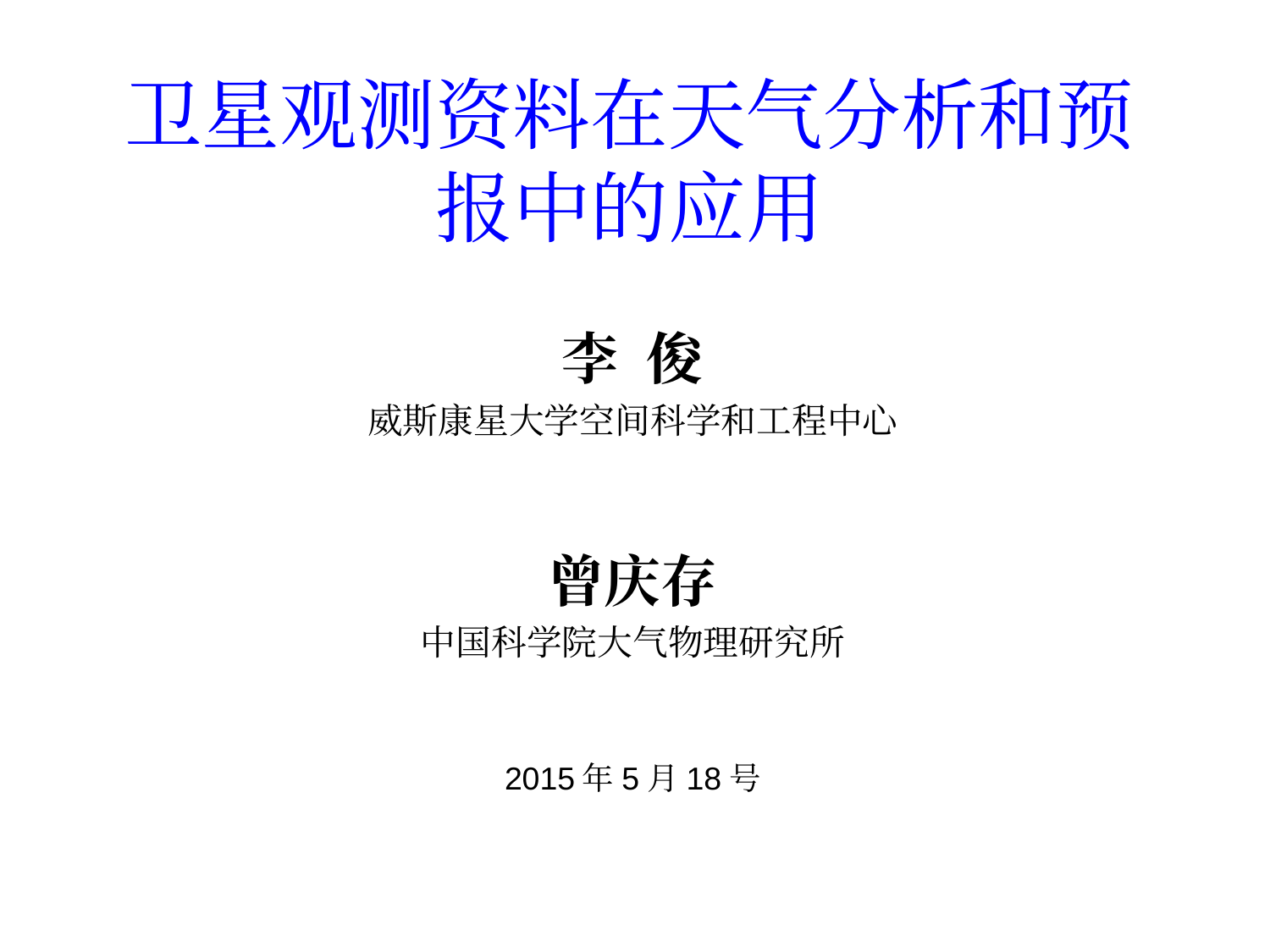

卫星观测资料在天气分析和预报中的应用
李  俊
威斯康星大学空间科学和工程中心

曾庆存
中国科学院大气物理研究所

2015年5月18号